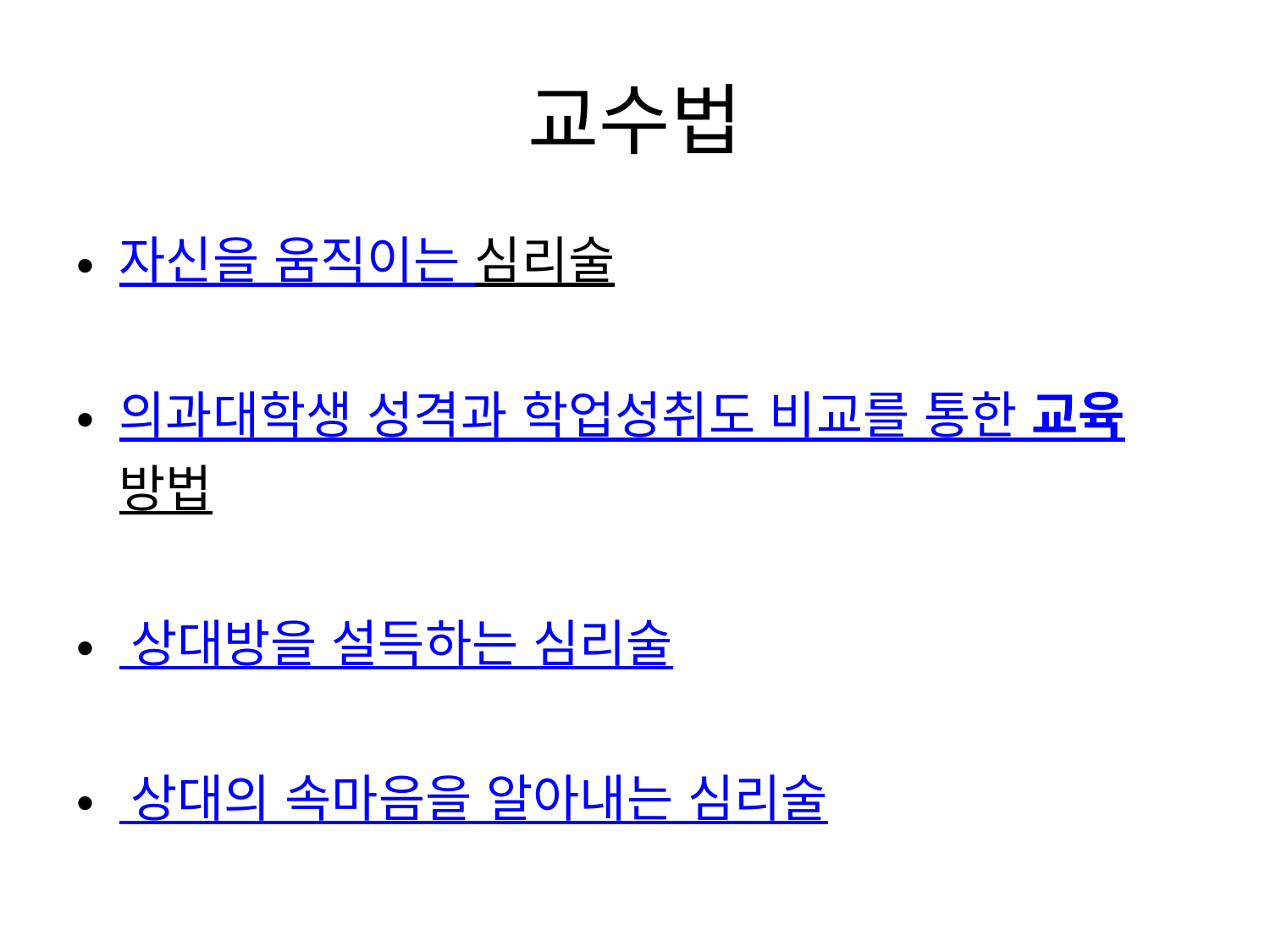

# 교수법
자신을 움직이는 심리술

의과대학생 성격과 학업성취도 비교를 통한 교육방법

 상대방을 설득하는 심리술

 상대의 속마음을 알아내는 심리술